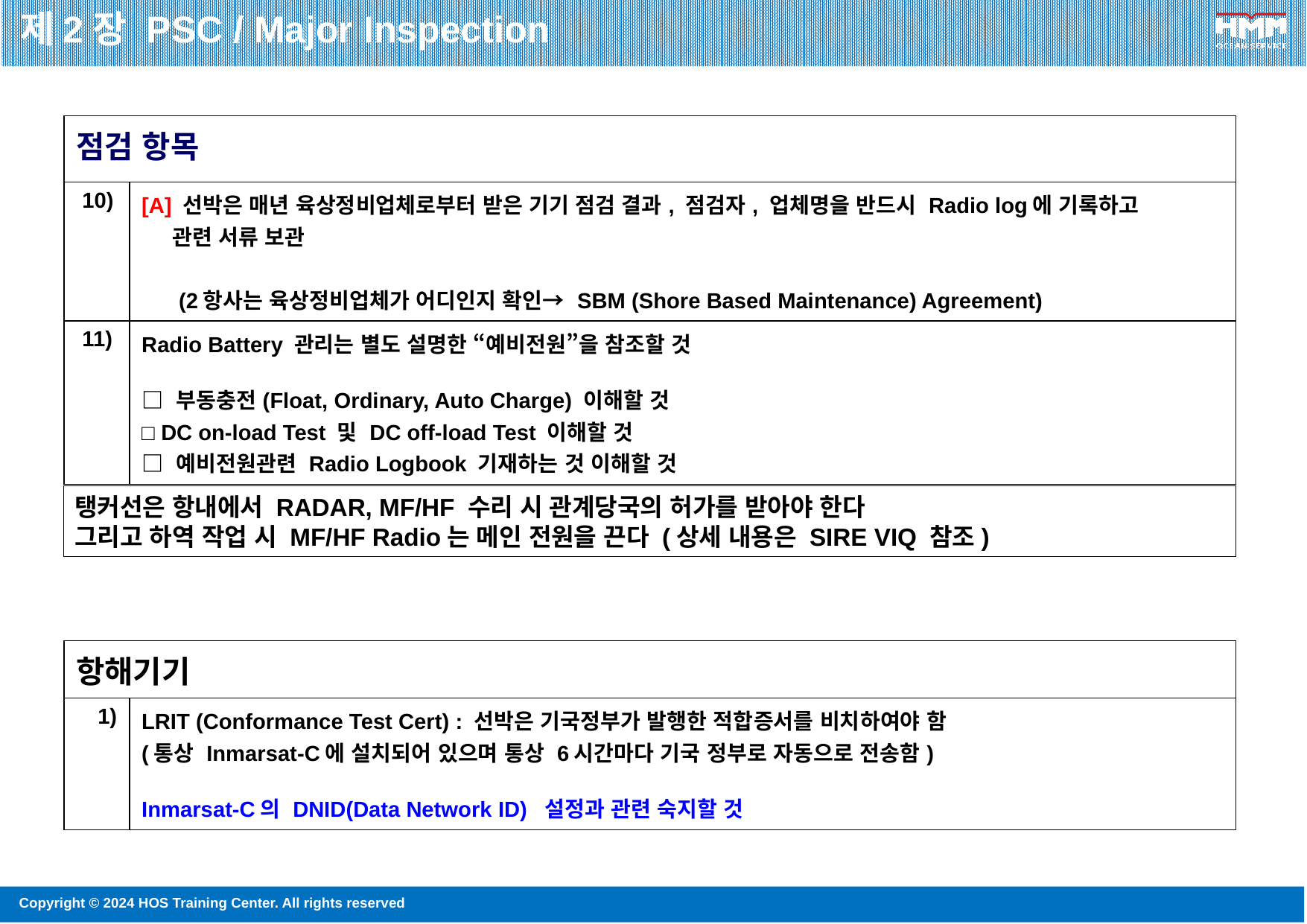

제2장 PSC / Major Inspection
AIS 조작자는 관련정보를 화면에 표시할 수 있고, 수신한 안전 관련 정보를 처리할 수 있으며,
    그러한 정보를 발신할 수 있는가?
| 점검 항목 |  |
| --- | --- |
| 10) | [A] 선박은 매년 육상정비업체로부터 받은 기기 점검 결과, 점검자, 업체명을 반드시 Radio log에 기록하고 관련 서류 보관 (2항사는 육상정비업체가 어디인지 확인→ SBM (Shore Based Maintenance) Agreement) |
| 11) | Radio Battery 관리는 별도 설명한 “예비전원”을 참조할 것 □ 부동충전(Float, Ordinary, Auto Charge) 이해할 것 □ DC on-load Test 및 DC off-load Test 이해할 것 □ 예비전원관련 Radio Logbook 기재하는 것 이해할 것 |
현재 사용되어지지 않는 것을
분류해서 보존해야 하고
즉 과거의 문서는 보존하고
현재 사용되는 것은 보관
Lrit는 하루에 최소 4번은
기국 ndc에 전송해야 한다
AIS는 통상 국가 보안(함정)을 위하여
또는 해적 활동 해역에서 전원을 차단하거나 Silent mode에 둔다
(또는 RECEIVE MODE 수신모드)

BLUE FORCE는 해군이 보안 및 경계임무
를 위해 암호화된 코드를 사용하는것
이 채널은 87,88이 아니라 MURS(다채널
무선기능)을 이용하여 암호화된 정보를
전송한다. 그리고 동일 블루포스를
사용하는 수신기를 통해 수신 및 해독이 가능함
탱커선은 항내에서 RADAR, MF/HF 수리 시 관계당국의 허가를 받아야 한다
그리고 하역 작업 시 MF/HF Radio는 메인 전원을 끈다 (상세 내용은 SIRE VIQ 참조)
| 항해기기 |  |
| --- | --- |
| 1) | LRIT (Conformance Test Cert) : 선박은 기국정부가 발행한 적합증서를 비치하여야 함 (통상 Inmarsat-C에 설치되어 있으며 통상 6시간마다 기국 정부로 자동으로 전송함) Inmarsat-C의 DNID(Data Network ID) 설정과 관련 숙지할 것 |
16